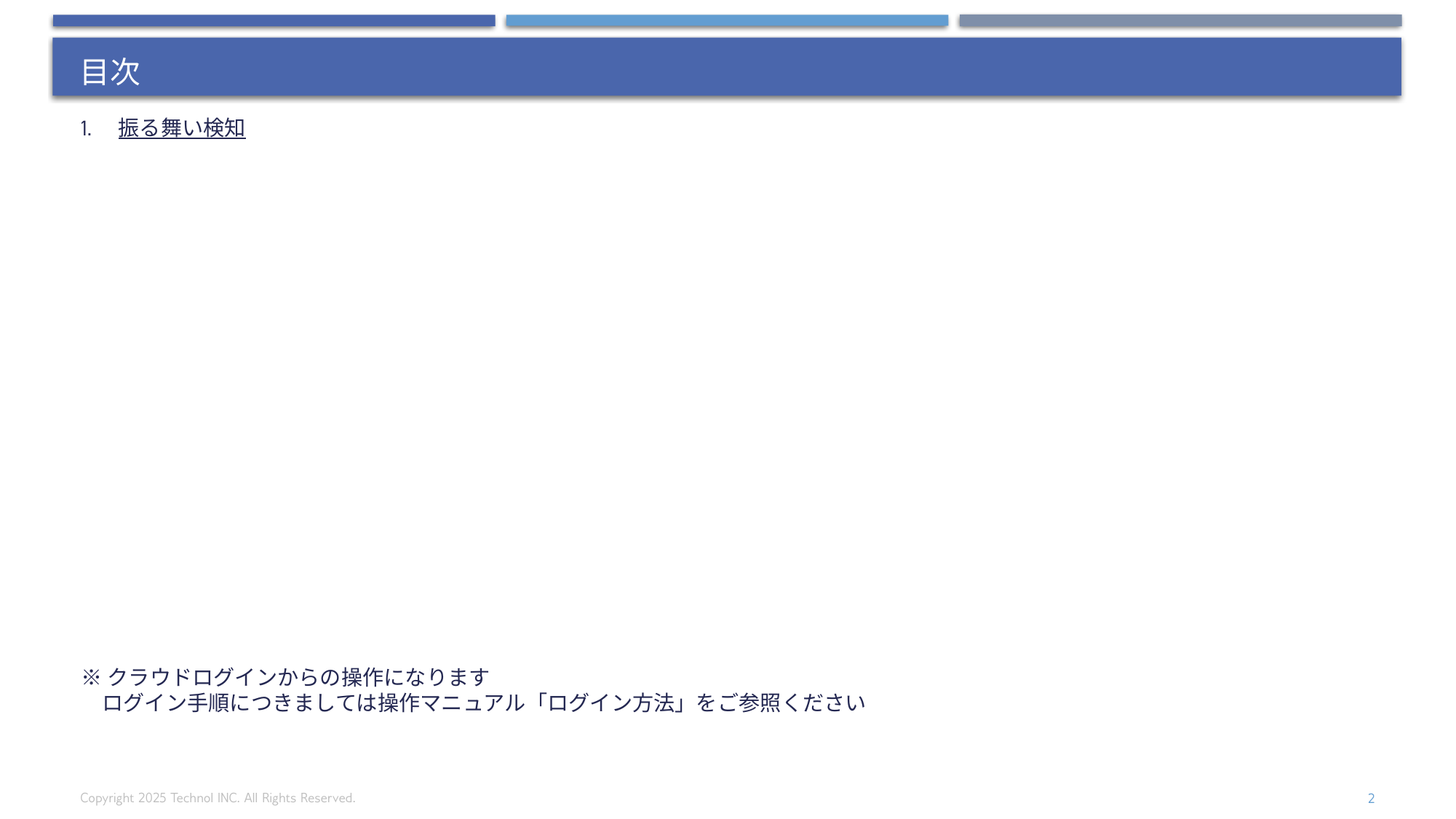

# 目次
1.　振る舞い検知

※クラウドログインからの操作になります
　ログイン手順につきましては操作マニュアル「ログイン方法」をご参照ください

Copyright 2025 Technol INC. All Rights Reserved.
2